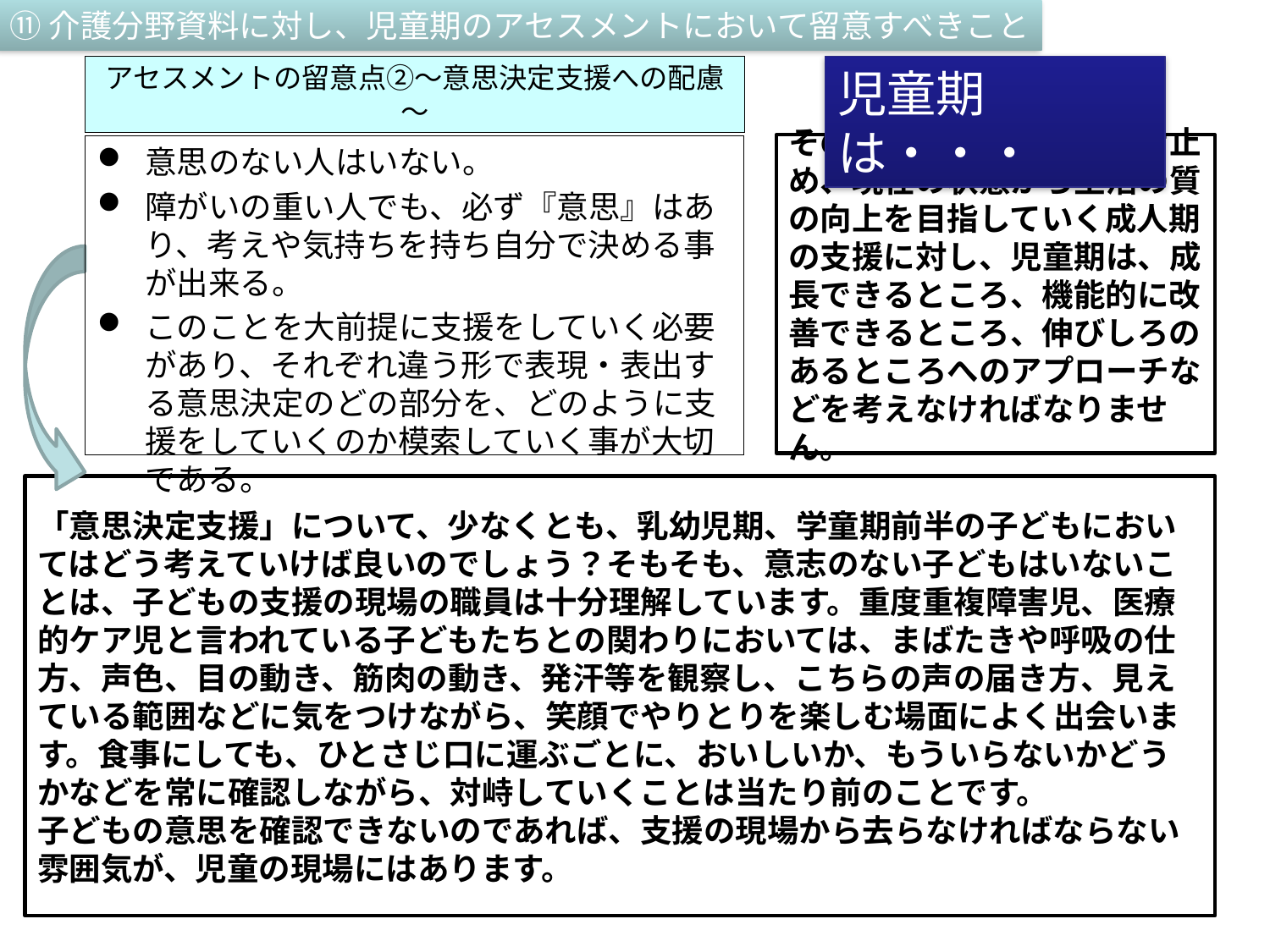

⑪介護分野資料に対し、児童期のアセスメントにおいて留意すべきこと
アセスメントの留意点②～意思決定支援への配慮～
児童期は・・・
その人のあるがままを受け止め、現在の状態から生活の質の向上を目指していく成人期の支援に対し、児童期は、成長できるところ、機能的に改善できるところ、伸びしろのあるところへのアプローチなどを考えなければなりません。
意思のない人はいない。
障がいの重い人でも、必ず『意思』はあり、考えや気持ちを持ち自分で決める事が出来る。
このことを大前提に支援をしていく必要があり、それぞれ違う形で表現・表出する意思決定のどの部分を、どのように支援をしていくのか模索していく事が大切である。

「意思決定支援」について、少なくとも、乳幼児期、学童期前半の子どもにおいてはどう考えていけば良いのでしょう？そもそも、意志のない子どもはいないことは、子どもの支援の現場の職員は十分理解しています。重度重複障害児、医療的ケア児と言われている子どもたちとの関わりにおいては、まばたきや呼吸の仕方、声色、目の動き、筋肉の動き、発汗等を観察し、こちらの声の届き方、見えている範囲などに気をつけながら、笑顔でやりとりを楽しむ場面によく出会います。食事にしても、ひとさじ口に運ぶごとに、おいしいか、もういらないかどうかなどを常に確認しながら、対峙していくことは当たり前のことです。
子どもの意思を確認できないのであれば、支援の現場から去らなければならない雰囲気が、児童の現場にはあります。